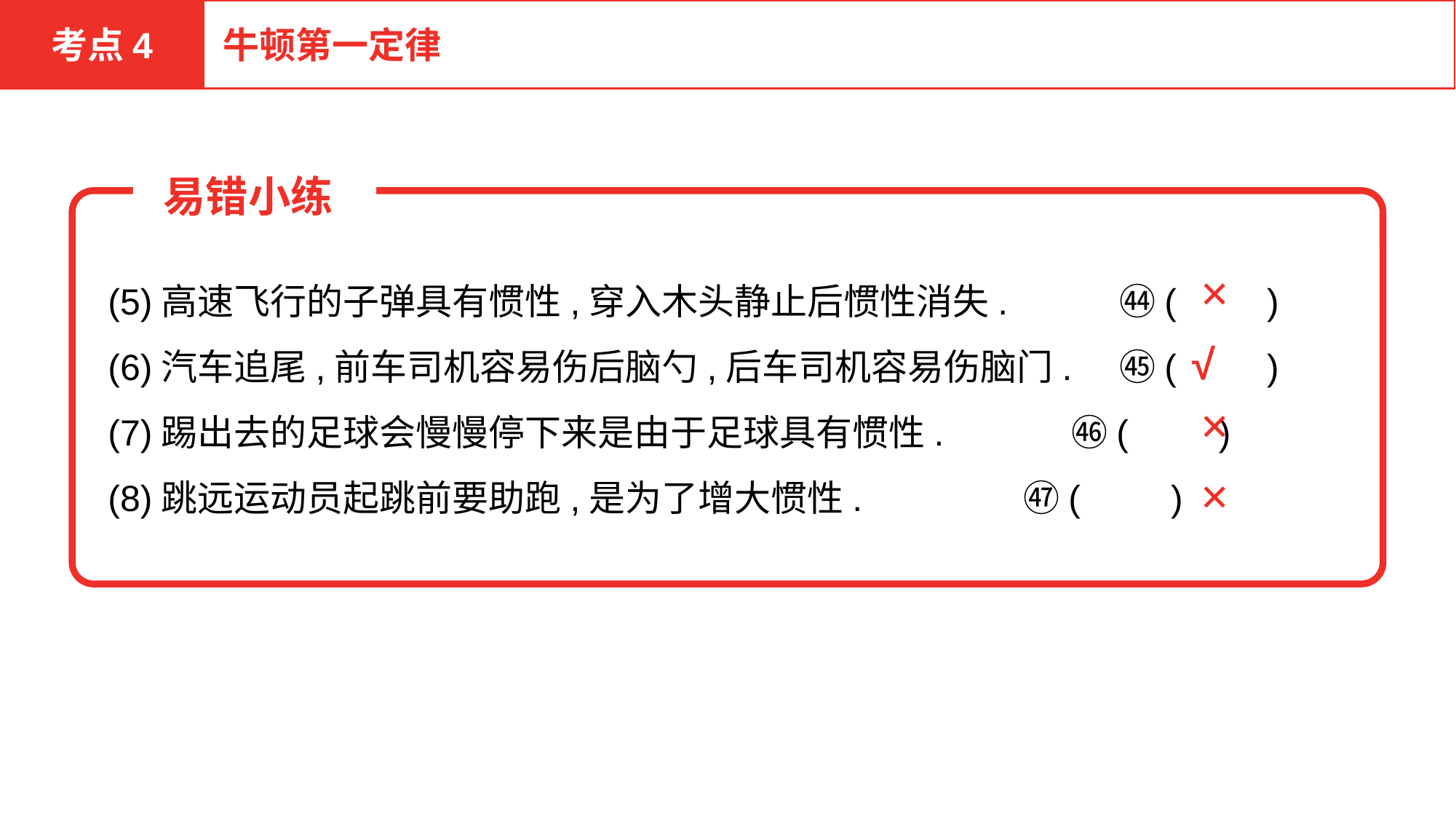

考点4
牛顿第一定律
 易错小练

(5)高速飞行的子弹具有惯性,穿入木头静止后惯性消失.	  ㊹(　　)
(6)汽车追尾,前车司机容易伤后脑勺,后车司机容易伤脑门.	  ㊺(　　)
(7)踢出去的足球会慢慢停下来是由于足球具有惯性.	        ㊻(　　)
(8)跳远运动员起跳前要助跑,是为了增大惯性.	              ㊼(　　)
✕
√
✕
✕